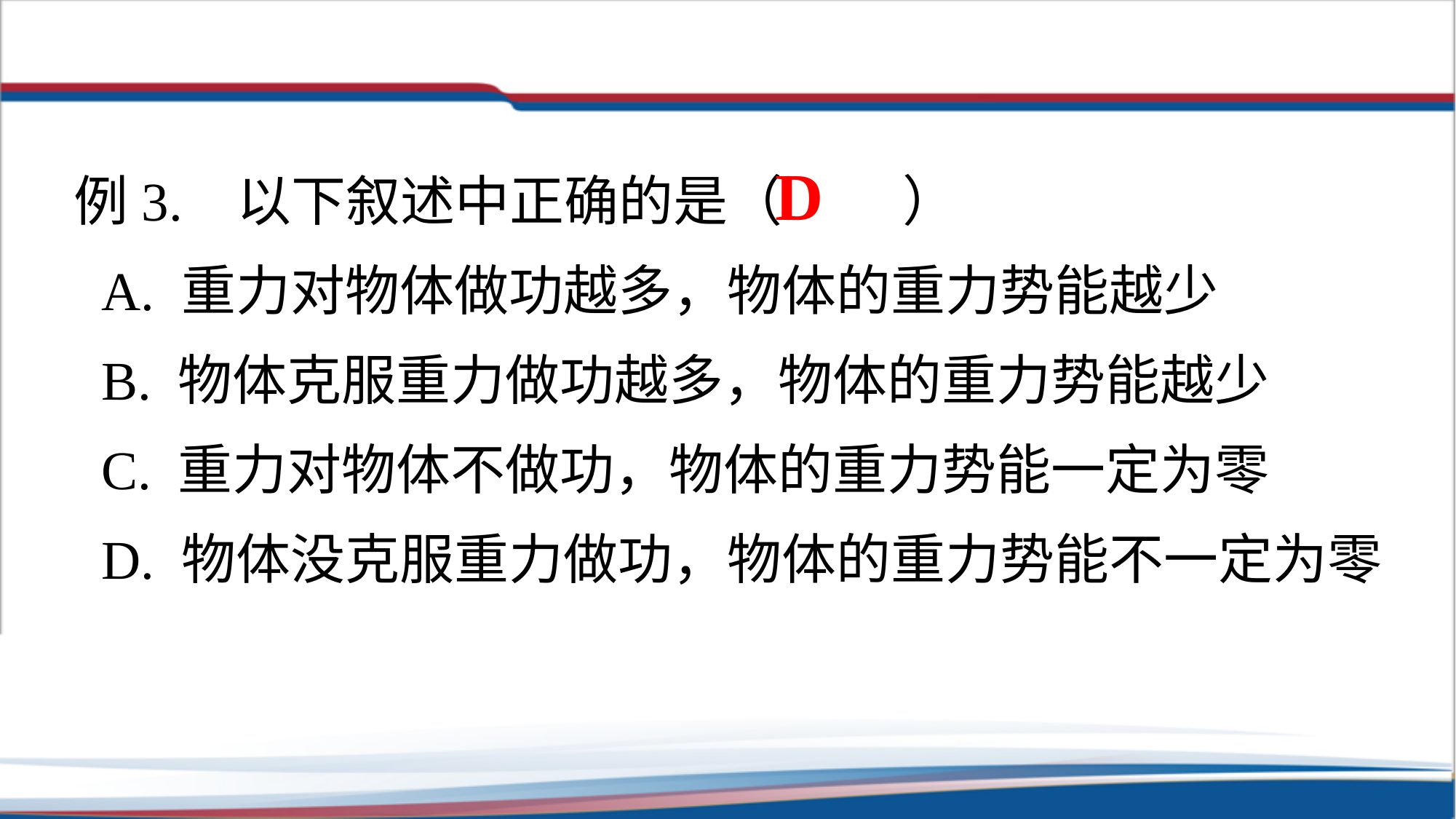

例3.   以下叙述中正确的是（        ）
  A. 重力对物体做功越多，物体的重力势能越少
  B. 物体克服重力做功越多，物体的重力势能越少
  C. 重力对物体不做功，物体的重力势能一定为零
  D. 物体没克服重力做功，物体的重力势能不一定为零
D